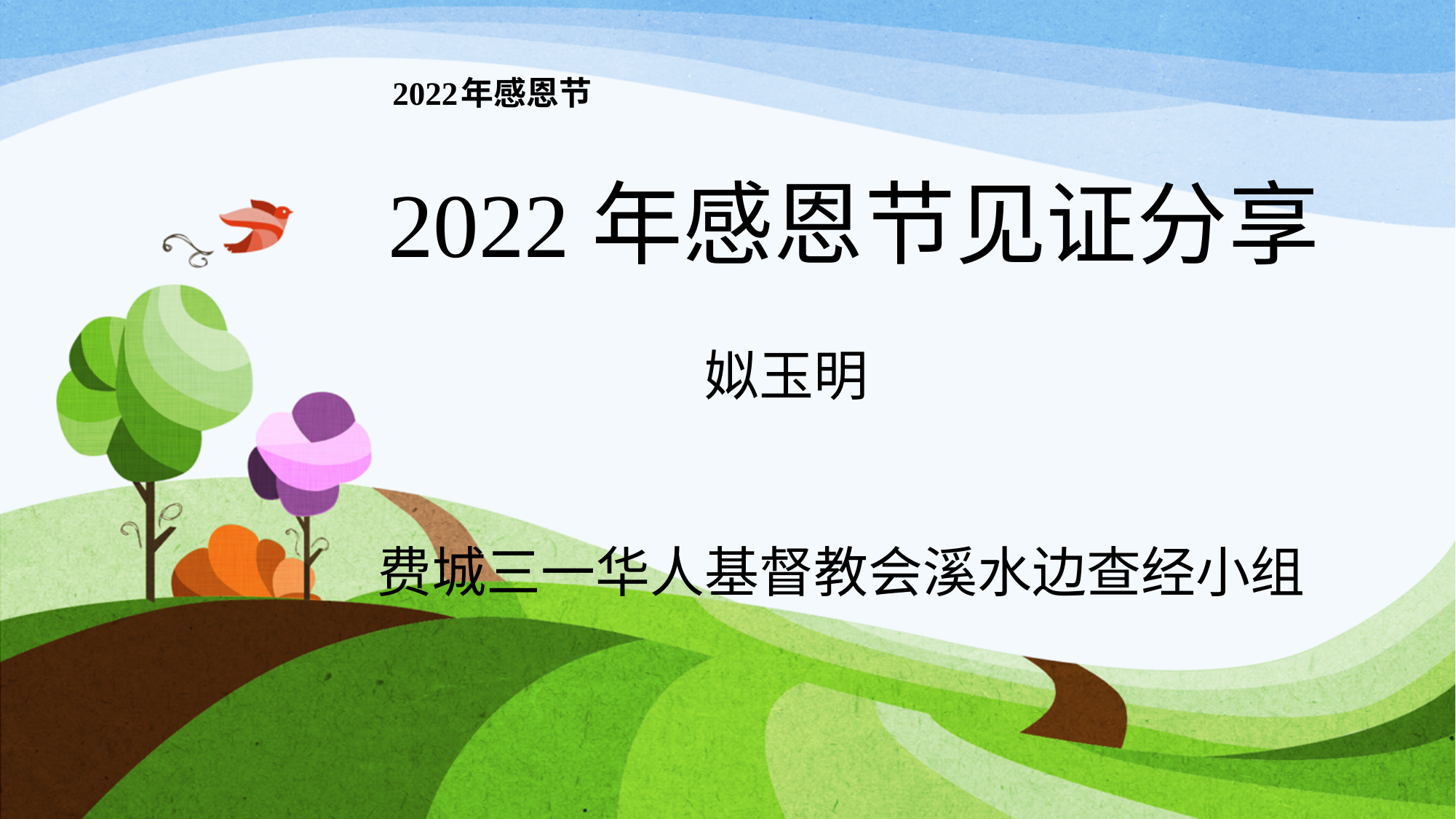

2022年感恩节见证分享

			       姒玉明

       费城三一华人基督教会溪水边查经小组
# 2022年感恩节